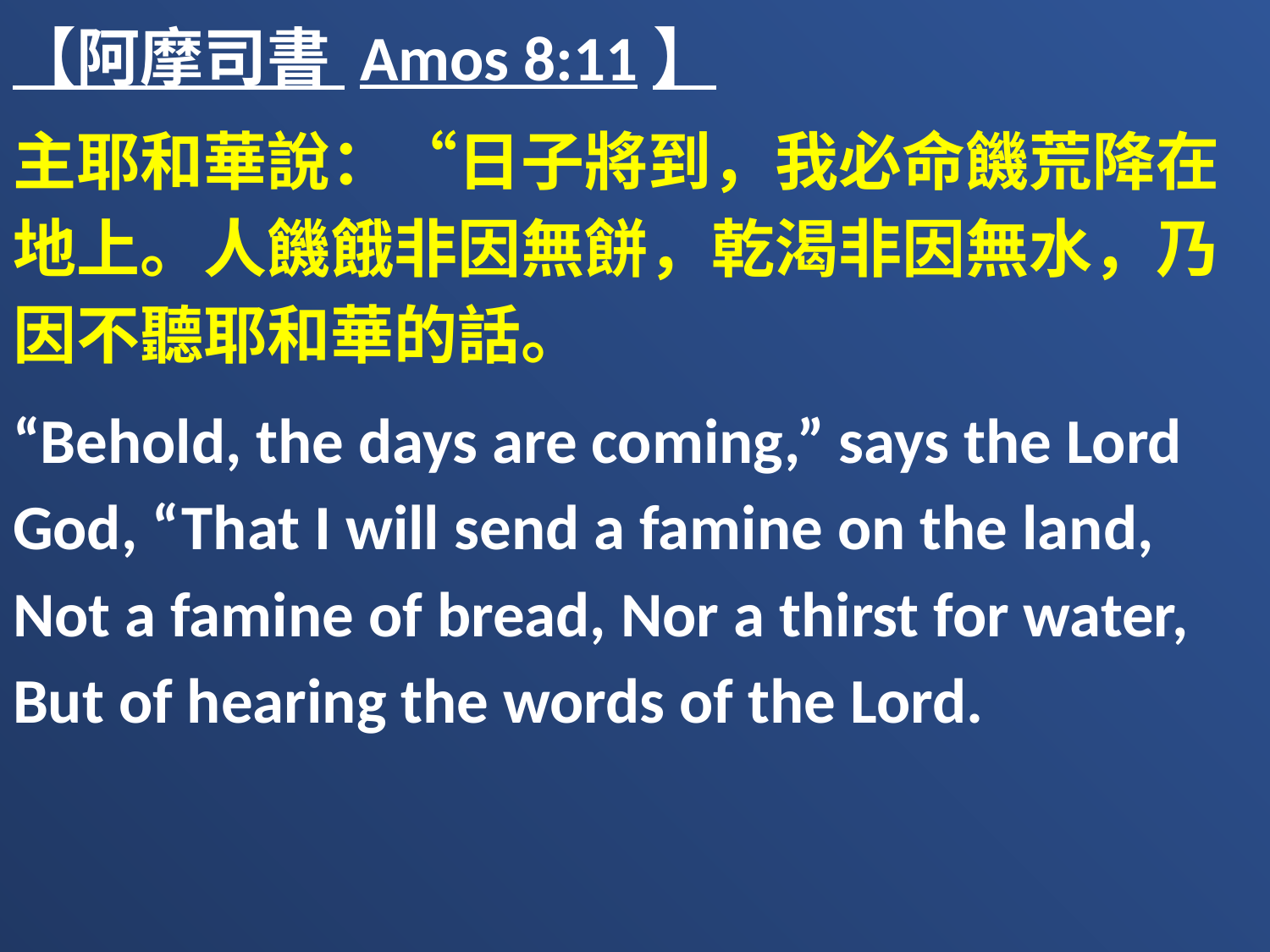

【阿摩司書 Amos 8:11】
主耶和華說：“日子將到，我必命饑荒降在地上。人饑餓非因無餅，乾渴非因無水，乃因不聽耶和華的話。
“Behold, the days are coming,” says the Lord God, “That I will send a famine on the land, Not a famine of bread, Nor a thirst for water, But of hearing the words of the Lord.